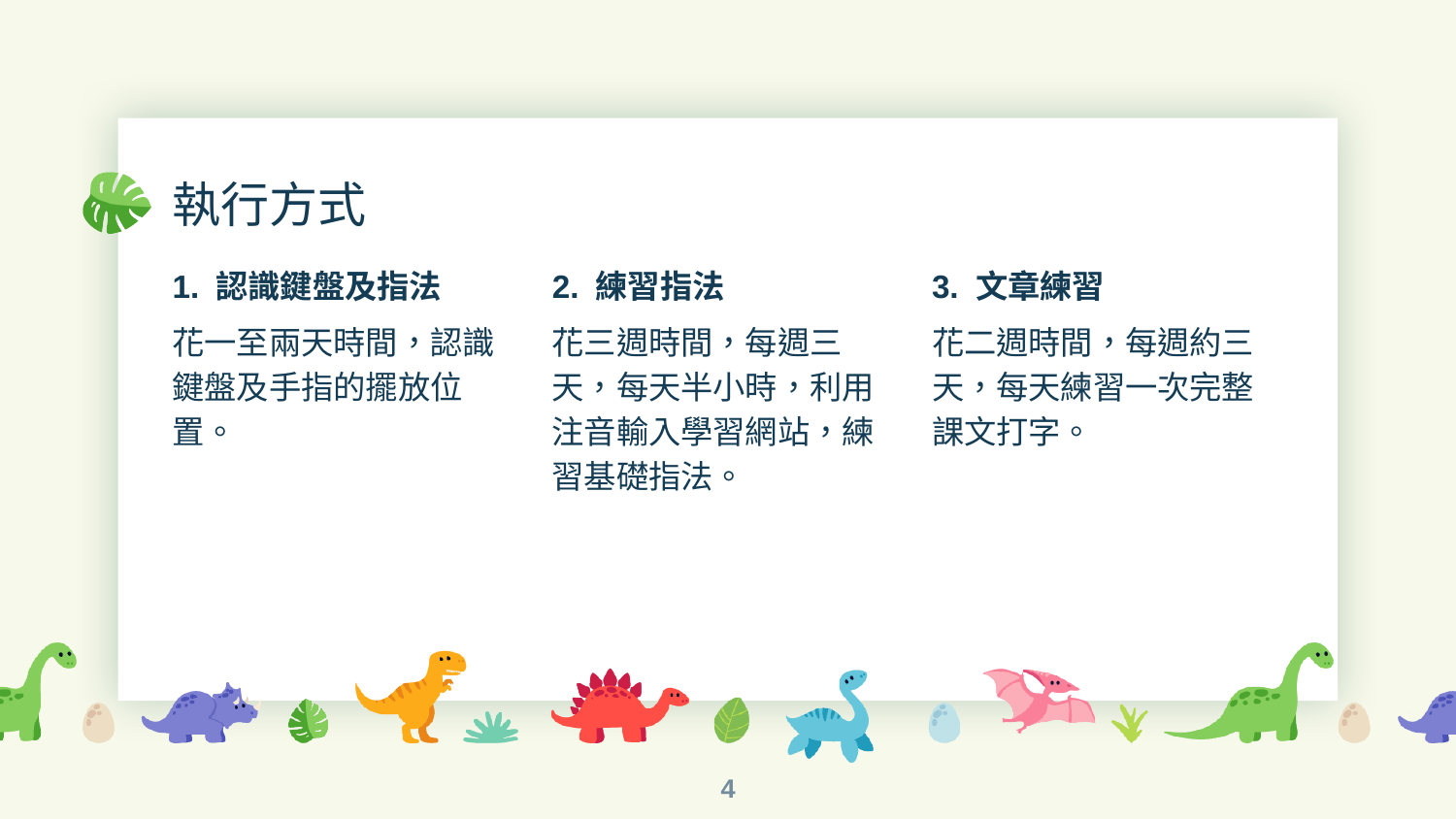

# 執行方式
1. 認識鍵盤及指法
花一至兩天時間，認識鍵盤及手指的擺放位置。
2. 練習指法
花三週時間，每週三天，每天半小時，利用注音輸入學習網站，練習基礎指法。
3. 文章練習
花二週時間，每週約三天，每天練習一次完整課文打字。
4